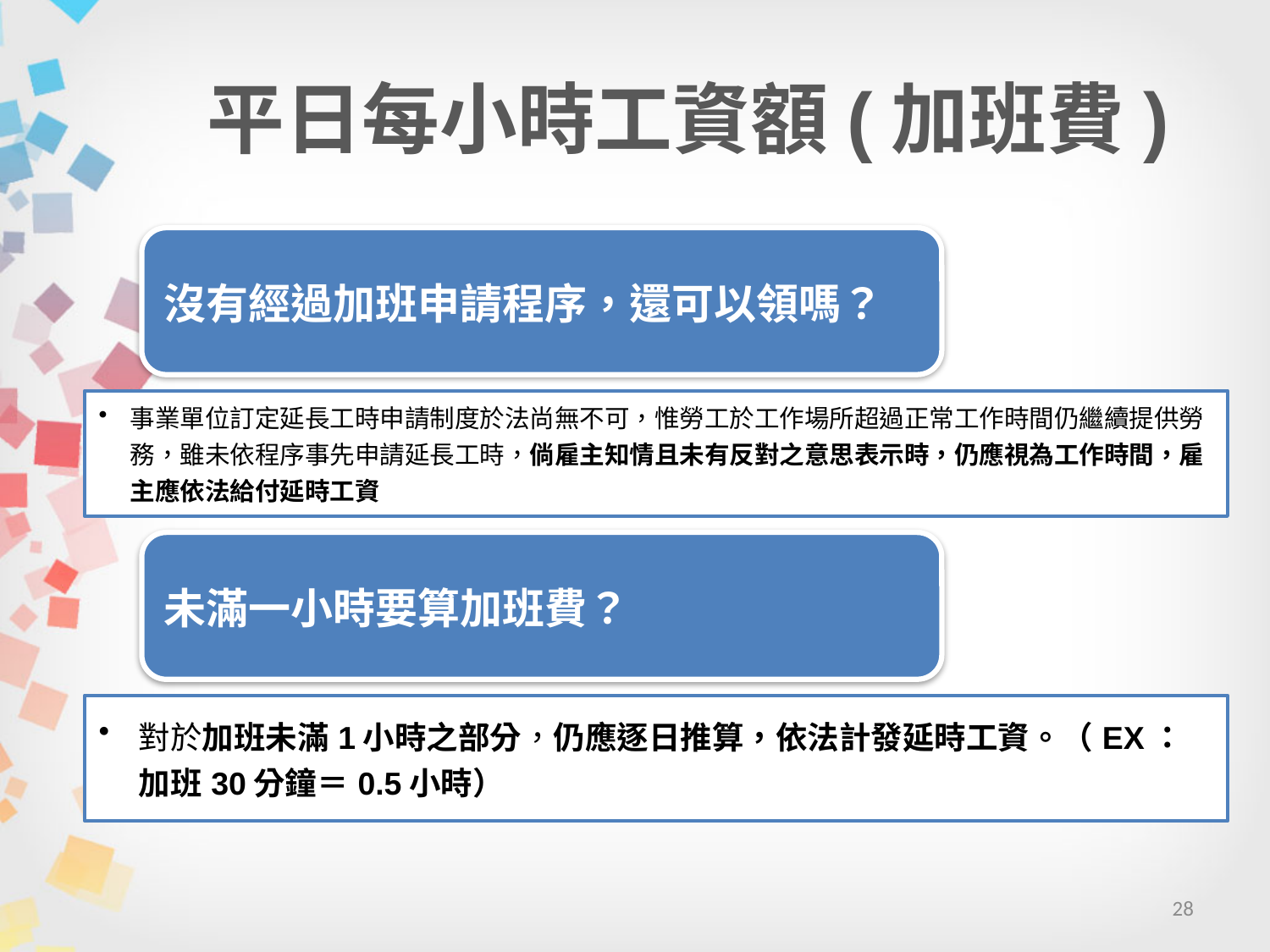

# 平日每小時工資額(加班費)
沒有經過加班申請程序，還可以領嗎？
事業單位訂定延長工時申請制度於法尚無不可，惟勞工於工作場所超過正常工作時間仍繼續提供勞務，雖未依程序事先申請延長工時，倘雇主知情且未有反對之意思表示時，仍應視為工作時間，雇主應依法給付延時工資
未滿一小時要算加班費？
對於加班未滿1小時之部分，仍應逐日推算，依法計發延時工資。（EX：加班30分鐘＝0.5小時）

28